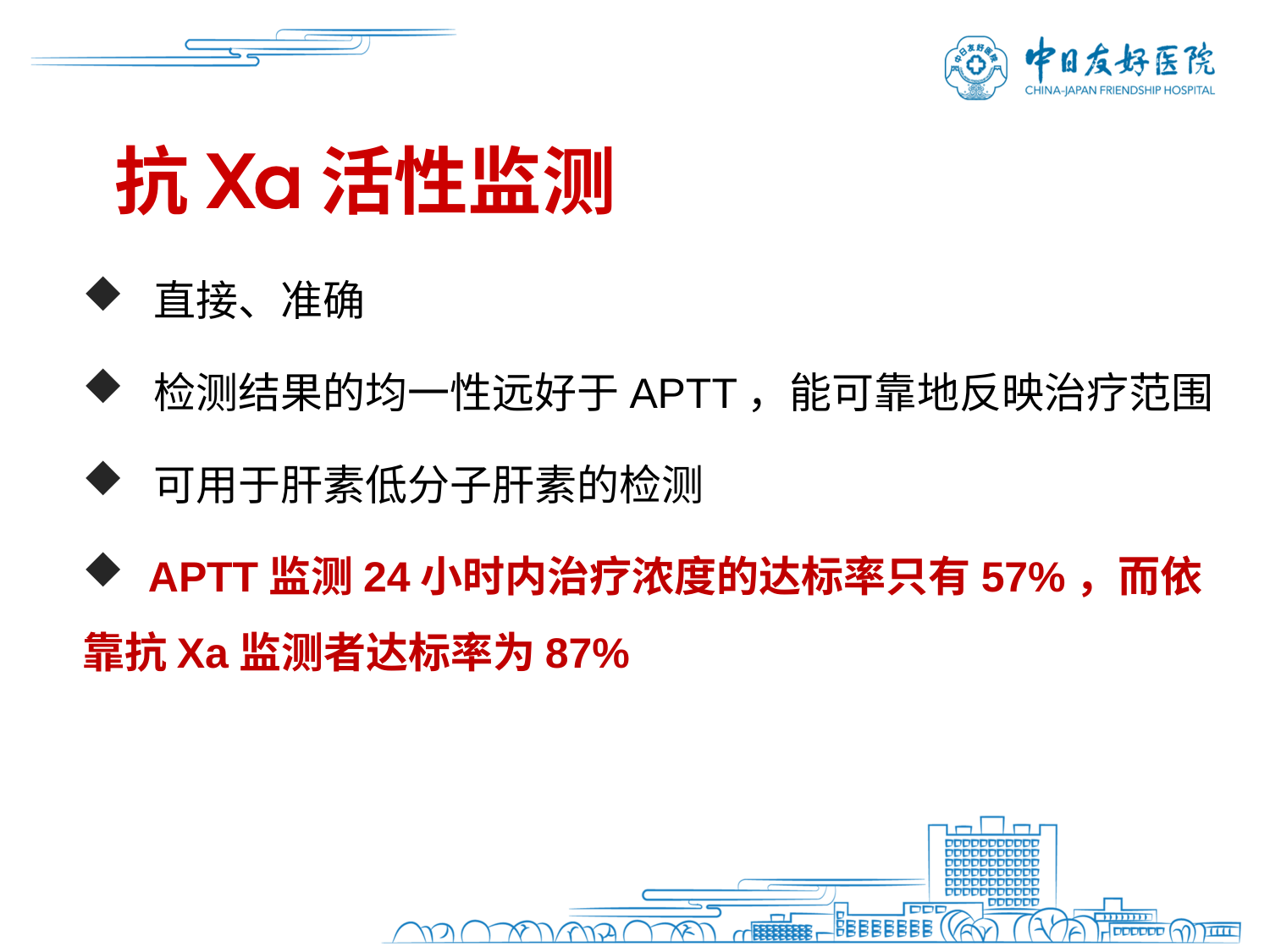

# 抗Xa活性监测
  直接、准确
  检测结果的均一性远好于APTT，能可靠地反映治疗范围
  可用于肝素低分子肝素的检测
  APTT监测24小时内治疗浓度的达标率只有57%，而依靠抗Xa监测者达标率为87%